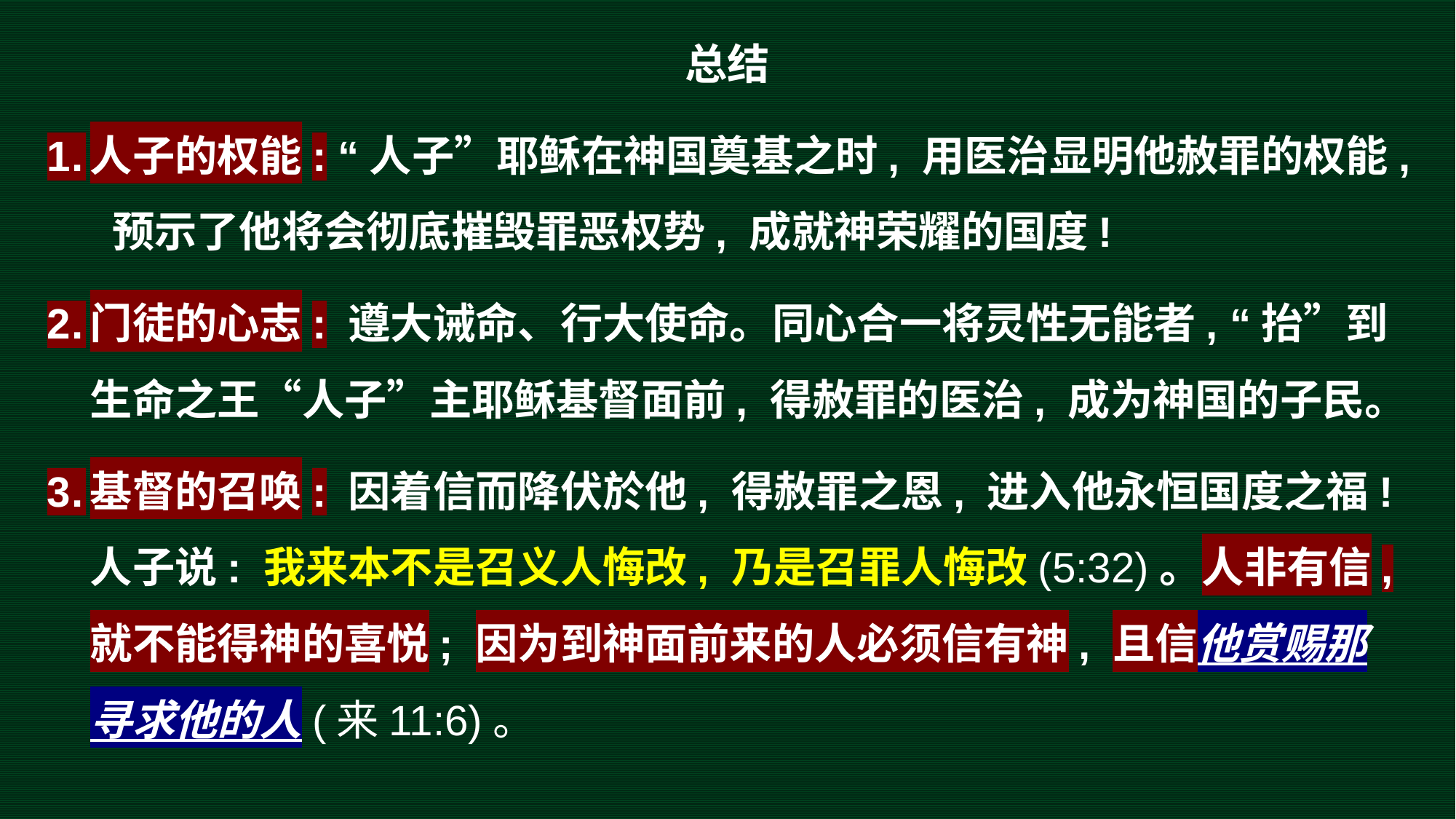

总结
人子的权能: “人子”耶稣在神国奠基之时, 用医治显明他赦罪的权能, 预示了他将会彻底摧毁罪恶权势, 成就神荣耀的国度!
门徒的心志: 遵大诫命、行大使命。同心合一将灵性无能者, “抬”到生命之王“人子”主耶稣基督面前, 得赦罪的医治, 成为神国的子民。
基督的召唤: 因着信而降伏於他, 得赦罪之恩, 进入他永恒国度之福! 人子说: 我来本不是召义人悔改, 乃是召罪人悔改(5:32)。人非有信, 就不能得神的喜悦; 因为到神面前来的人必须信有神, 且信他赏赐那寻求他的人(来11:6)。